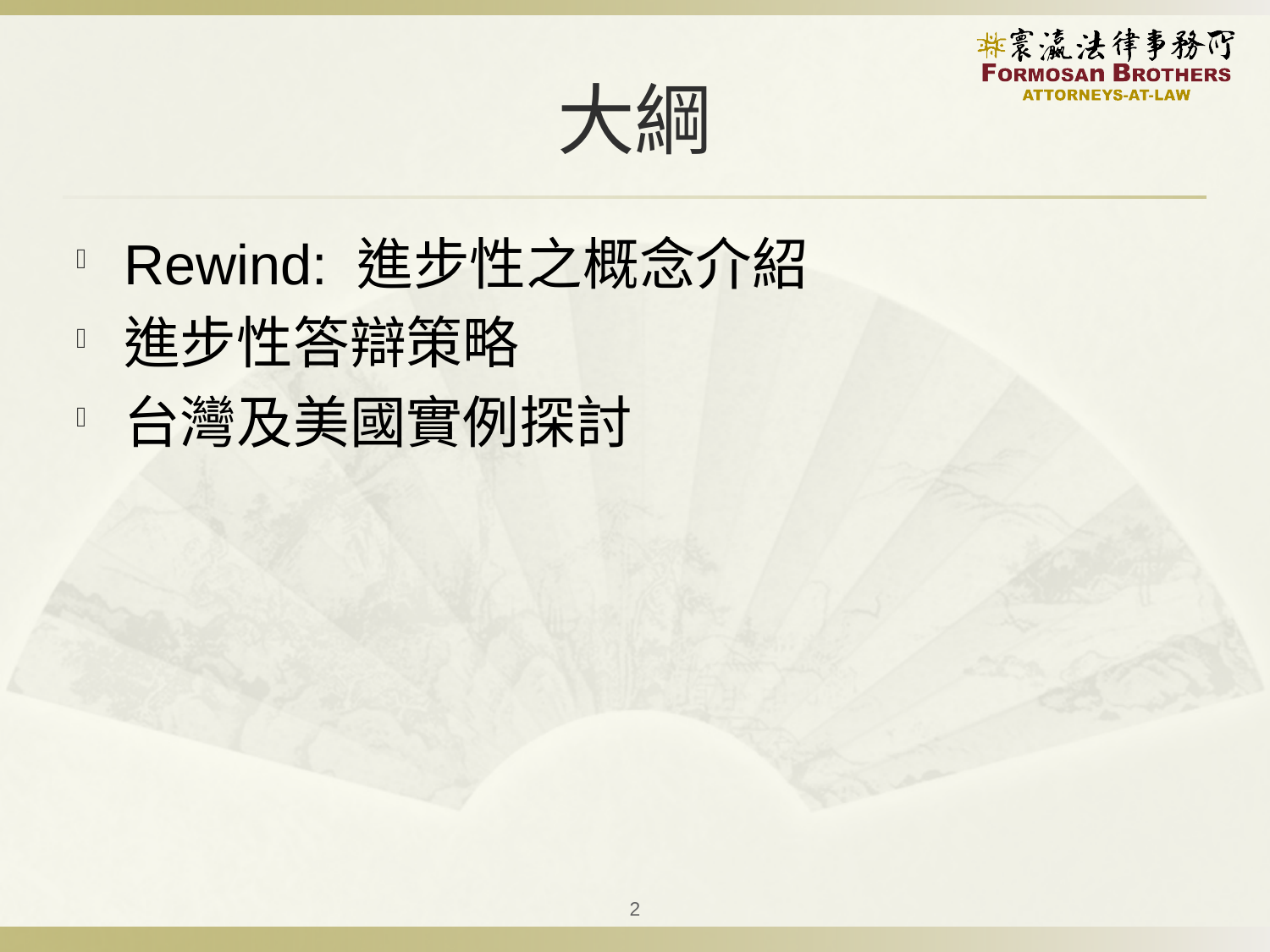

# 大綱
Rewind: 進步性之概念介紹
進步性答辯策略
台灣及美國實例探討

2